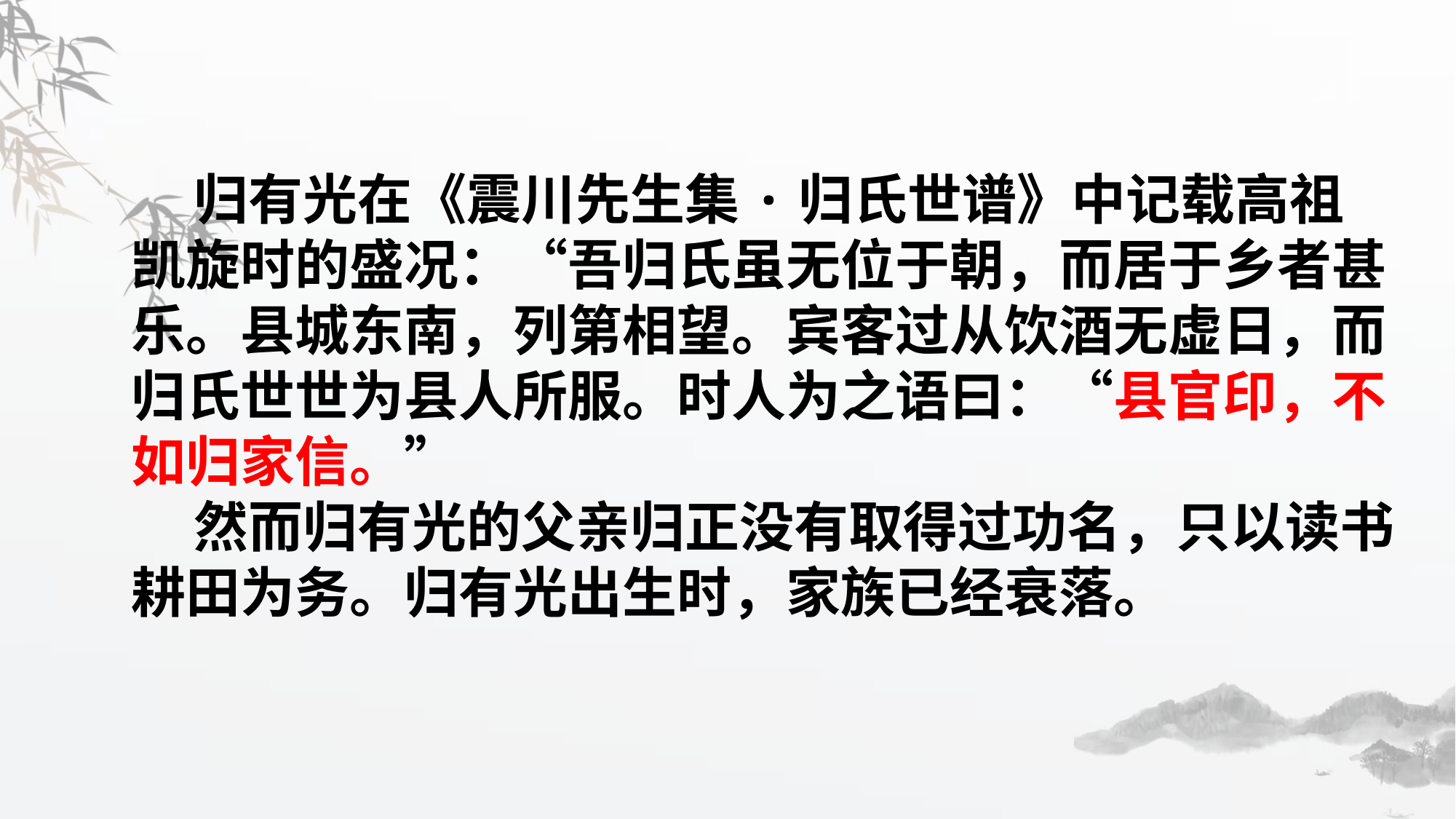

归有光在《震川先生集·归氏世谱》中记载高祖凯旋时的盛况：“吾归氏虽无位于朝，而居于乡者甚乐。县城东南，列第相望。宾客过从饮酒无虚日，而归氏世世为县人所服。时人为之语曰：“县官印，不如归家信。”
    然而归有光的父亲归正没有取得过功名，只以读书耕田为务。归有光出生时，家族已经衰落。